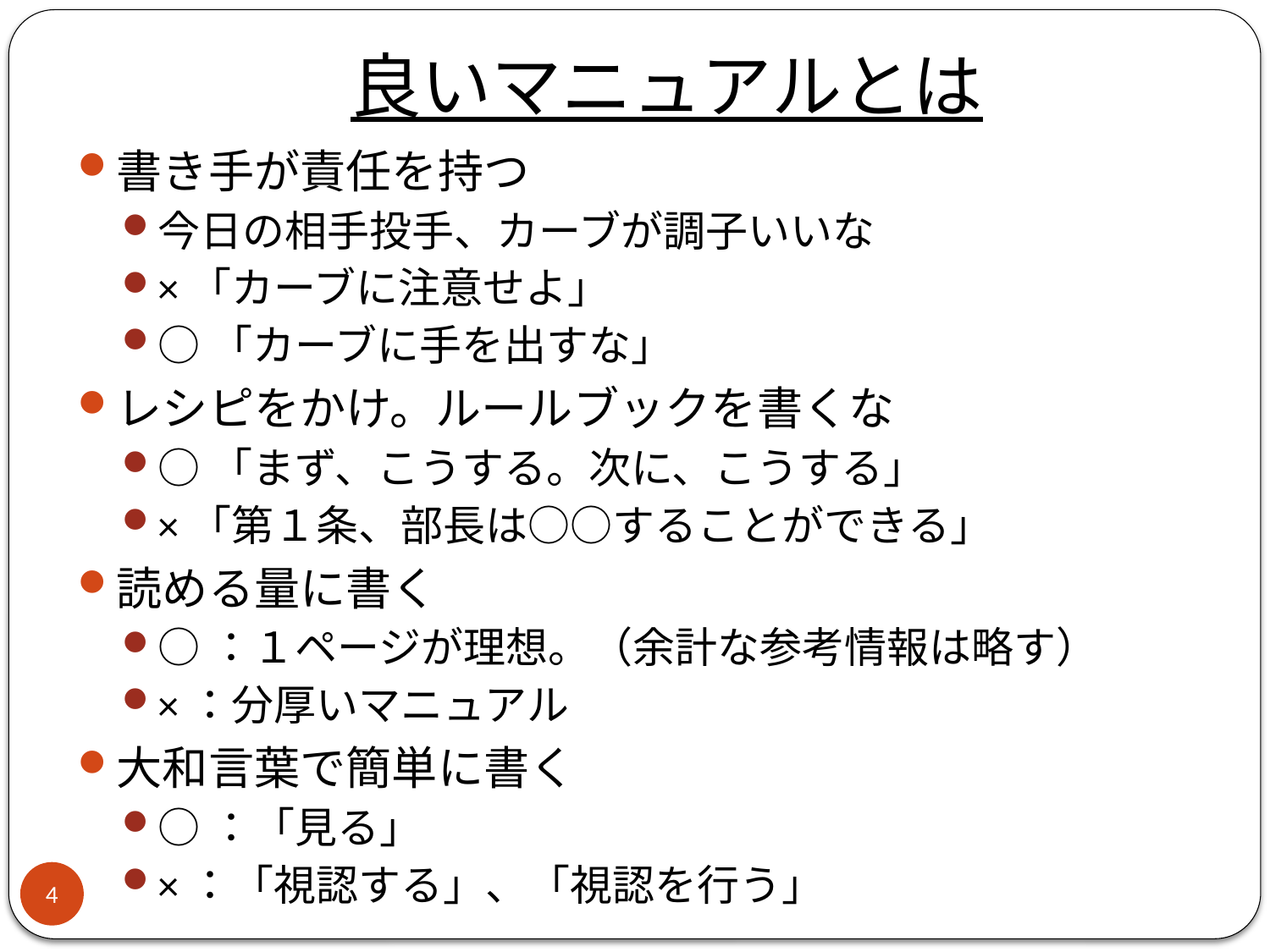

# 良いマニュアルとは
書き手が責任を持つ
今日の相手投手、カーブが調子いいな
×「カーブに注意せよ」
○「カーブに手を出すな」
レシピをかけ。ルールブックを書くな
○「まず、こうする。次に、こうする」
×「第１条、部長は○○することができる」
読める量に書く
○：１ページが理想。（余計な参考情報は略す）
×：分厚いマニュアル
大和言葉で簡単に書く
○：「見る」
×：「視認する」、「視認を行う」
4